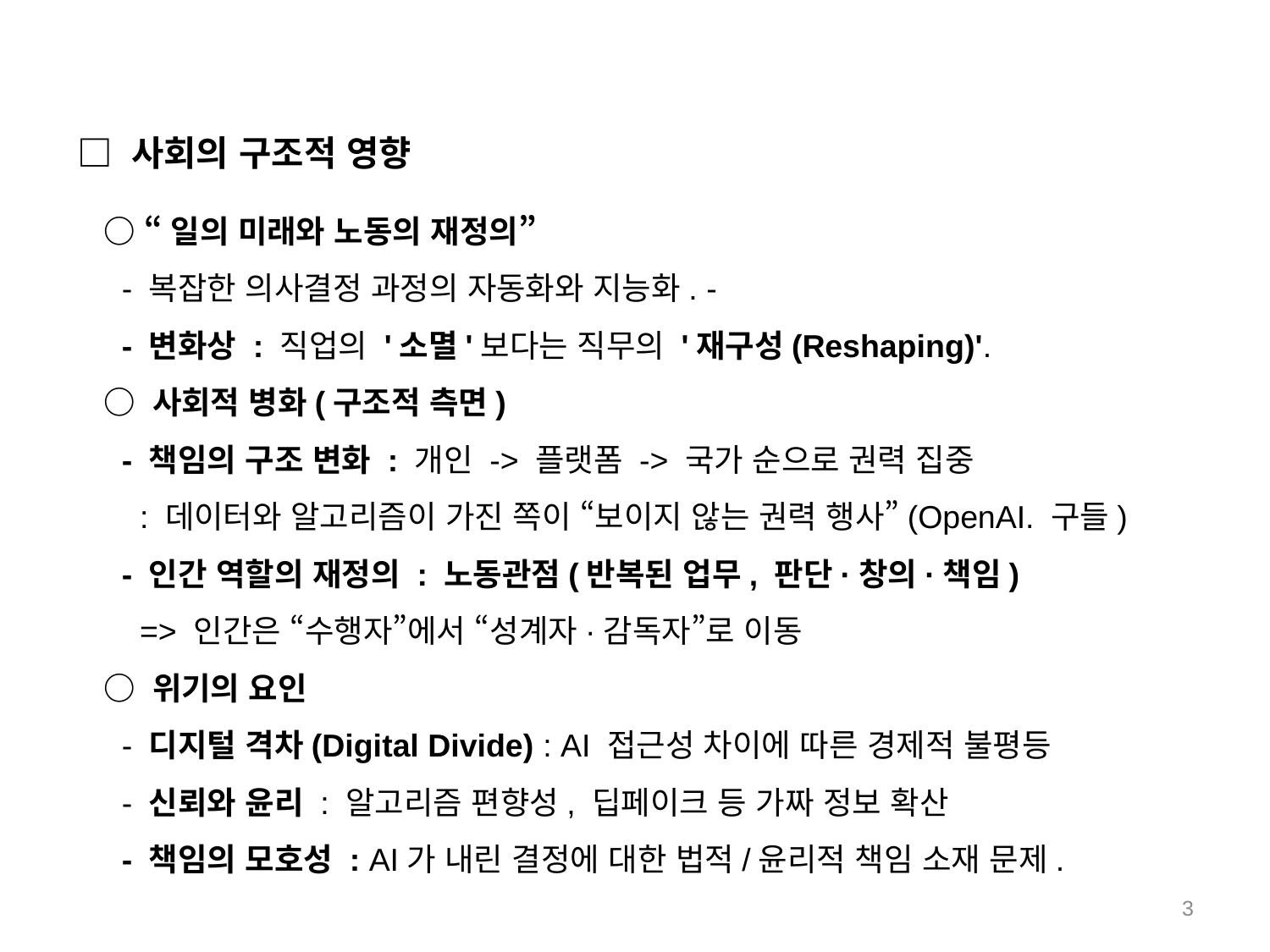

□ 사회의 구조적 영향
   ○ “일의 미래와 노동의 재정의”
     - 복잡한 의사결정 과정의 자동화와 지능화. -
     - 변화상 : 직업의 '소멸'보다는 직무의 '재구성(Reshaping)'.
   ○ 사회적 병화(구조적 측면)
     - 책임의 구조 변화 : 개인 -> 플랫폼 -> 국가 순으로 권력 집중
       : 데이터와 알고리즘이 가진 쪽이 “보이지 않는 권력 행사”(OpenAI. 구들)
     - 인간 역할의 재정의 : 노동관점(반복된 업무, 판단·창의·책임)
       => 인간은 “수행자”에서 “성계자·감독자”로 이동
   ○ 위기의 요인
     - 디지털 격차(Digital Divide) : AI 접근성 차이에 따른 경제적 불평등
     - 신뢰와 윤리 : 알고리즘 편향성, 딥페이크 등 가짜 정보 확산
     - 책임의 모호성 : AI가 내린 결정에 대한 법적/윤리적 책임 소재 문제.
3